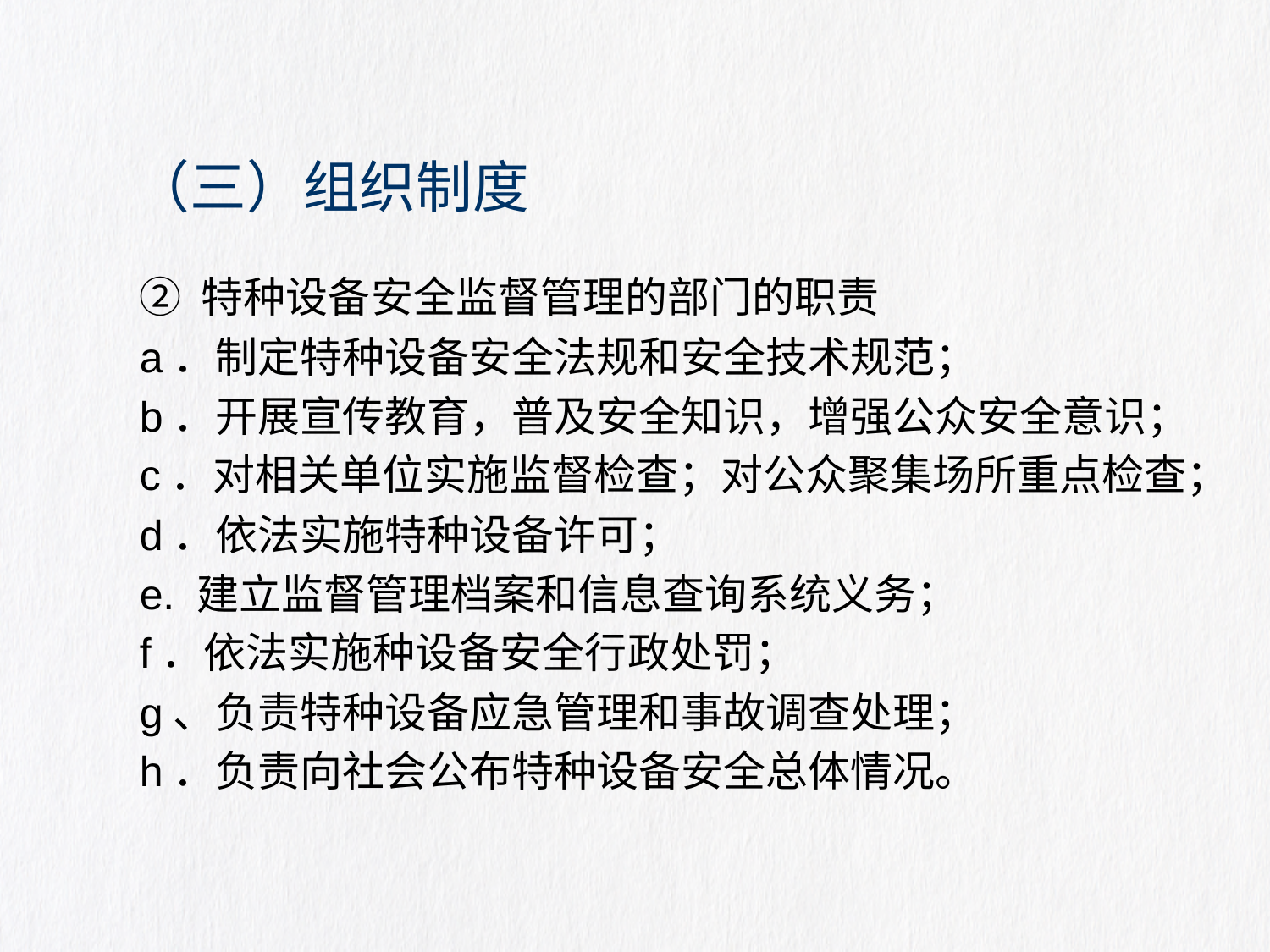

# （三）组织制度
② 特种设备安全监督管理的部门的职责
a．制定特种设备安全法规和安全技术规范；
b．开展宣传教育，普及安全知识，增强公众安全意识；
c．对相关单位实施监督检查；对公众聚集场所重点检查；
d．依法实施特种设备许可；
e. 建立监督管理档案和信息查询系统义务；
f．依法实施种设备安全行政处罚；
g、负责特种设备应急管理和事故调查处理；
h．负责向社会公布特种设备安全总体情况。

93